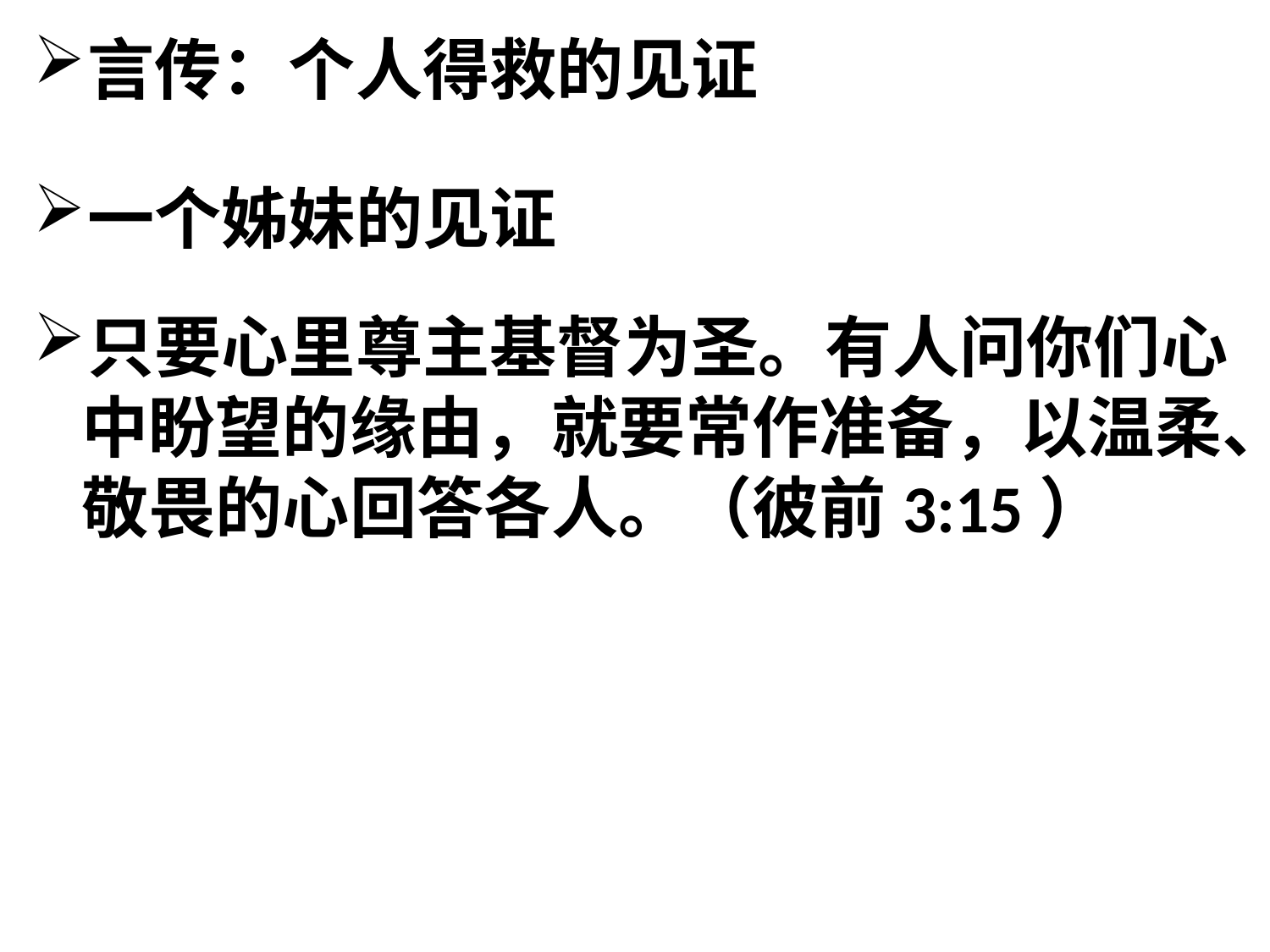

言传：个人得救的见证

一个姊妹的见证

只要心里尊主基督为圣。有人问你们心中盼望的缘由，就要常作准备，以温柔、敬畏的心回答各人。（彼前3:15）